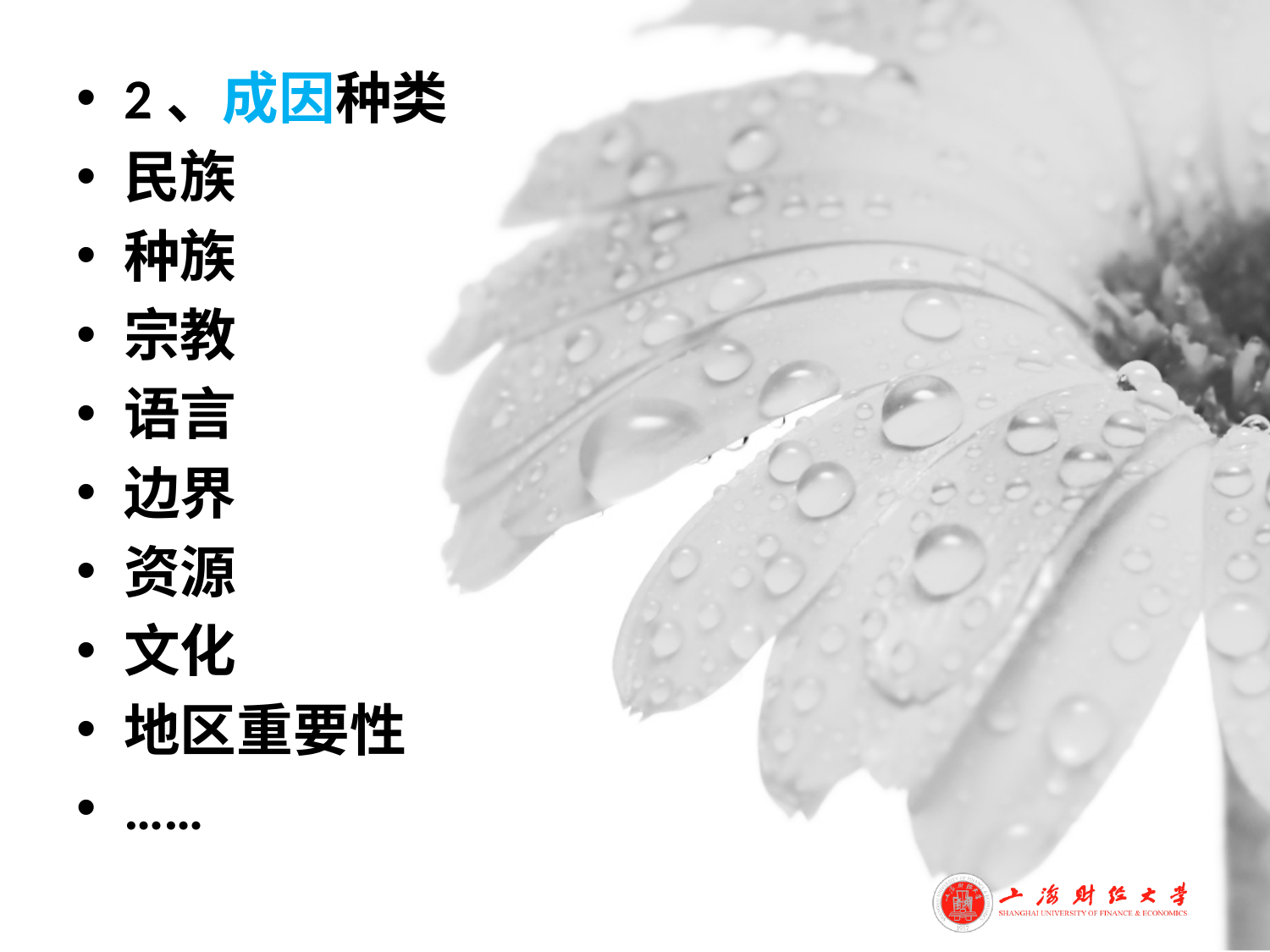

#
2、成因种类
民族
种族
宗教
语言
边界
资源
文化
地区重要性
……